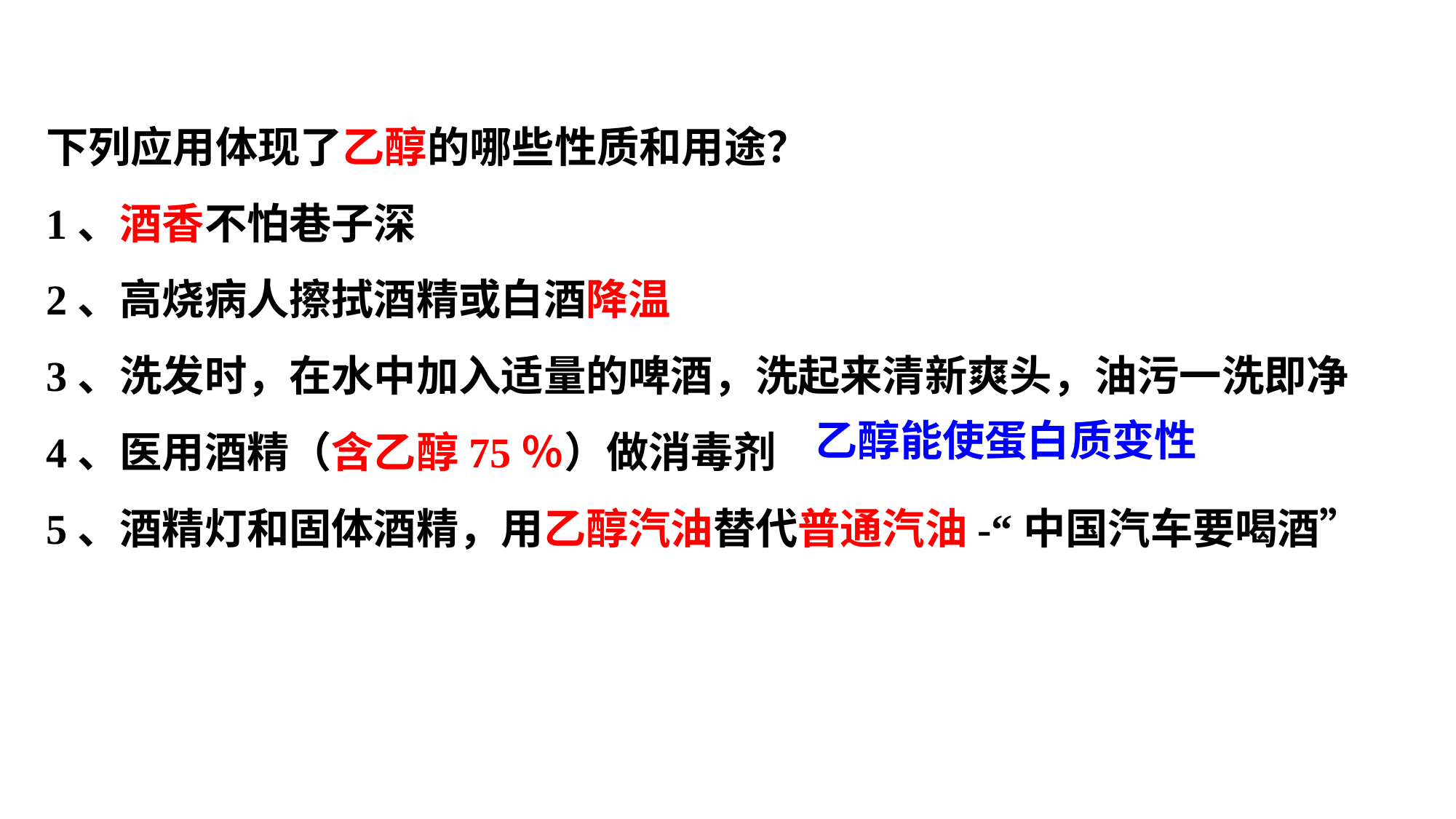

# 下列应用体现了乙醇的哪些性质和用途？ 1、酒香不怕巷子深 2、高烧病人擦拭酒精或白酒降温 3、洗发时，在水中加入适量的啤酒，洗起来清新爽头，油污一洗即净 4、医用酒精（含乙醇75％）做消毒剂 5、酒精灯和固体酒精，用乙醇汽油替代普通汽油-“中国汽车要喝酒”
乙醇能使蛋白质变性